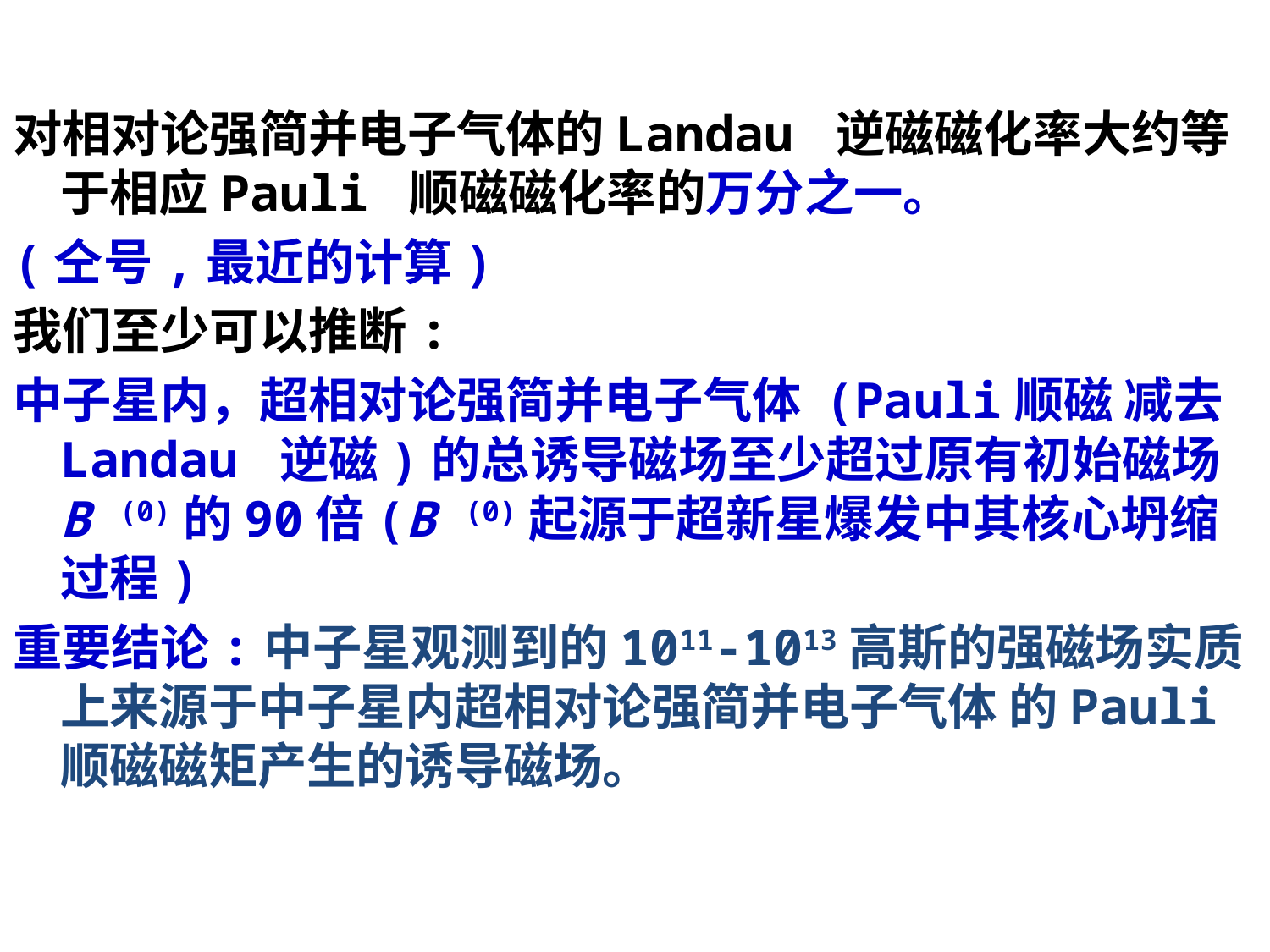

#
对相对论强简并电子气体的Landau 逆磁磁化率大约等于相应Pauli 顺磁磁化率的万分之一。
(仝号,最近的计算)
我们至少可以推断:
中子星内，超相对论强简并电子气体 (Pauli顺磁 减去Landau 逆磁)的总诱导磁场至少超过原有初始磁场B (0)的90倍(B (0)起源于超新星爆发中其核心坍缩过程)
重要结论:中子星观测到的1011-1013高斯的强磁场实质上来源于中子星内超相对论强简并电子气体 的Pauli顺磁磁矩产生的诱导磁场。